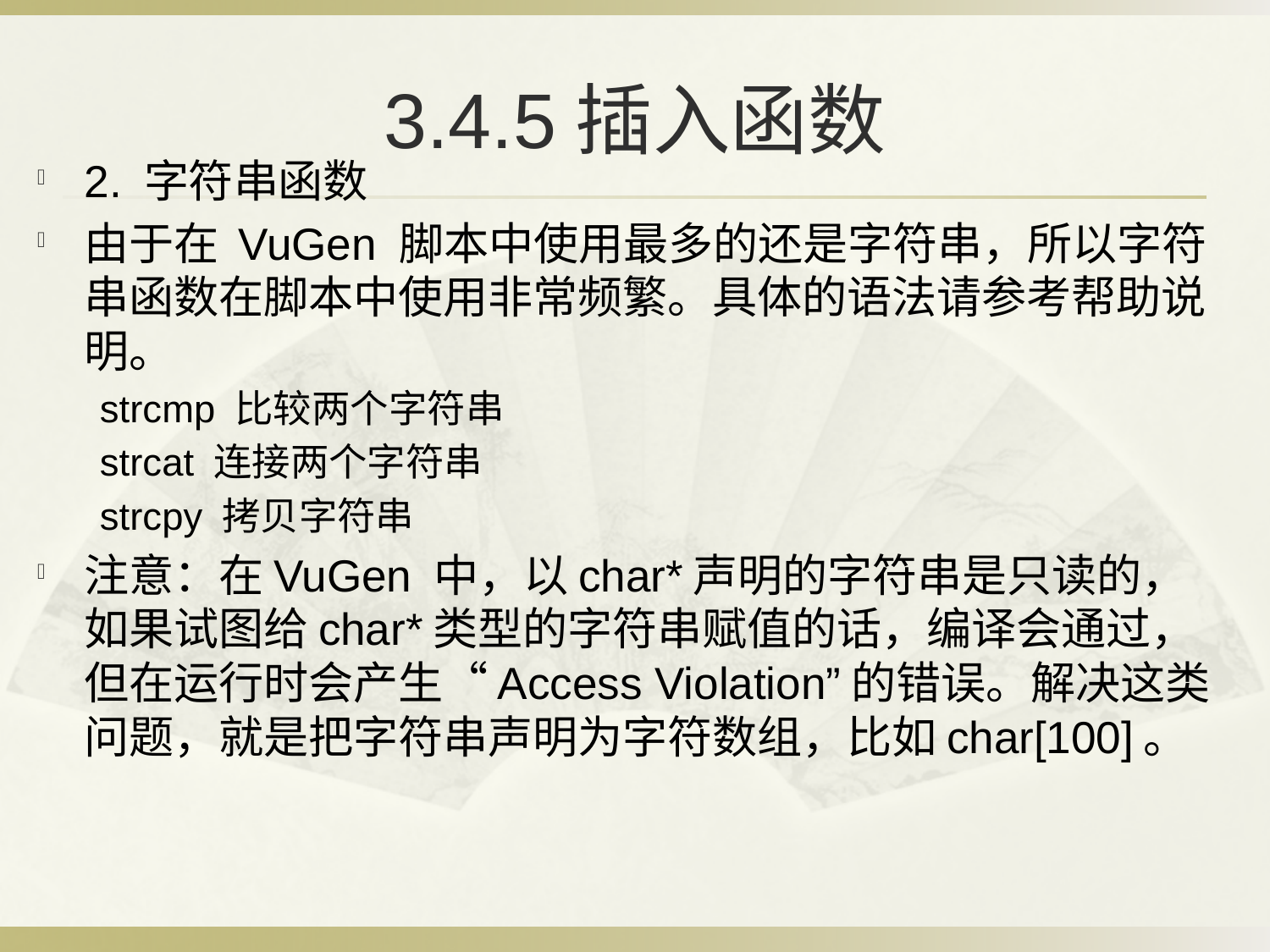

# 3.4.5插入函数
2. 字符串函数
由于在 VuGen 脚本中使用最多的还是字符串，所以字符串函数在脚本中使用非常频繁。具体的语法请参考帮助说明。
strcmp 比较两个字符串
strcat 连接两个字符串
strcpy 拷贝字符串
注意：在VuGen 中，以char*声明的字符串是只读的，如果试图给char*类型的字符串赋值的话，编译会通过，但在运行时会产生“Access Violation”的错误。解决这类问题，就是把字符串声明为字符数组，比如char[100]。